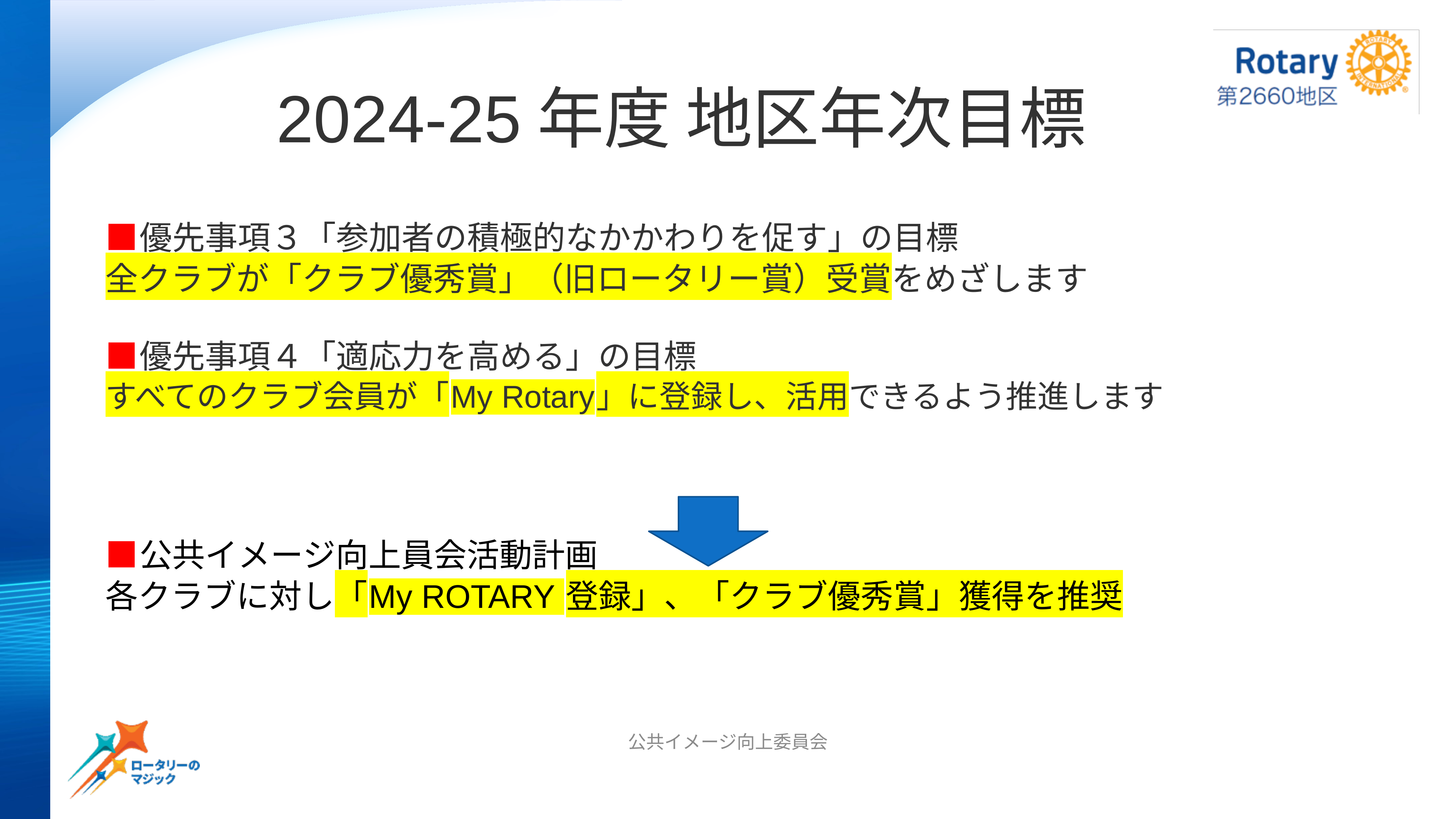

# 2024-25年度 地区年次目標

■優先事項３「参加者の積極的なかかわりを促す」の目標
全クラブが「クラブ優秀賞」（旧ロータリー賞）受賞をめざします

■優先事項４「適応力を高める」の目標
すべてのクラブ会員が「My Rotary」に登録し、活用できるよう推進します

■公共イメージ向上員会活動計画
各クラブに対し「My ROTARY 登録」、「クラブ優秀賞」獲得を推奨